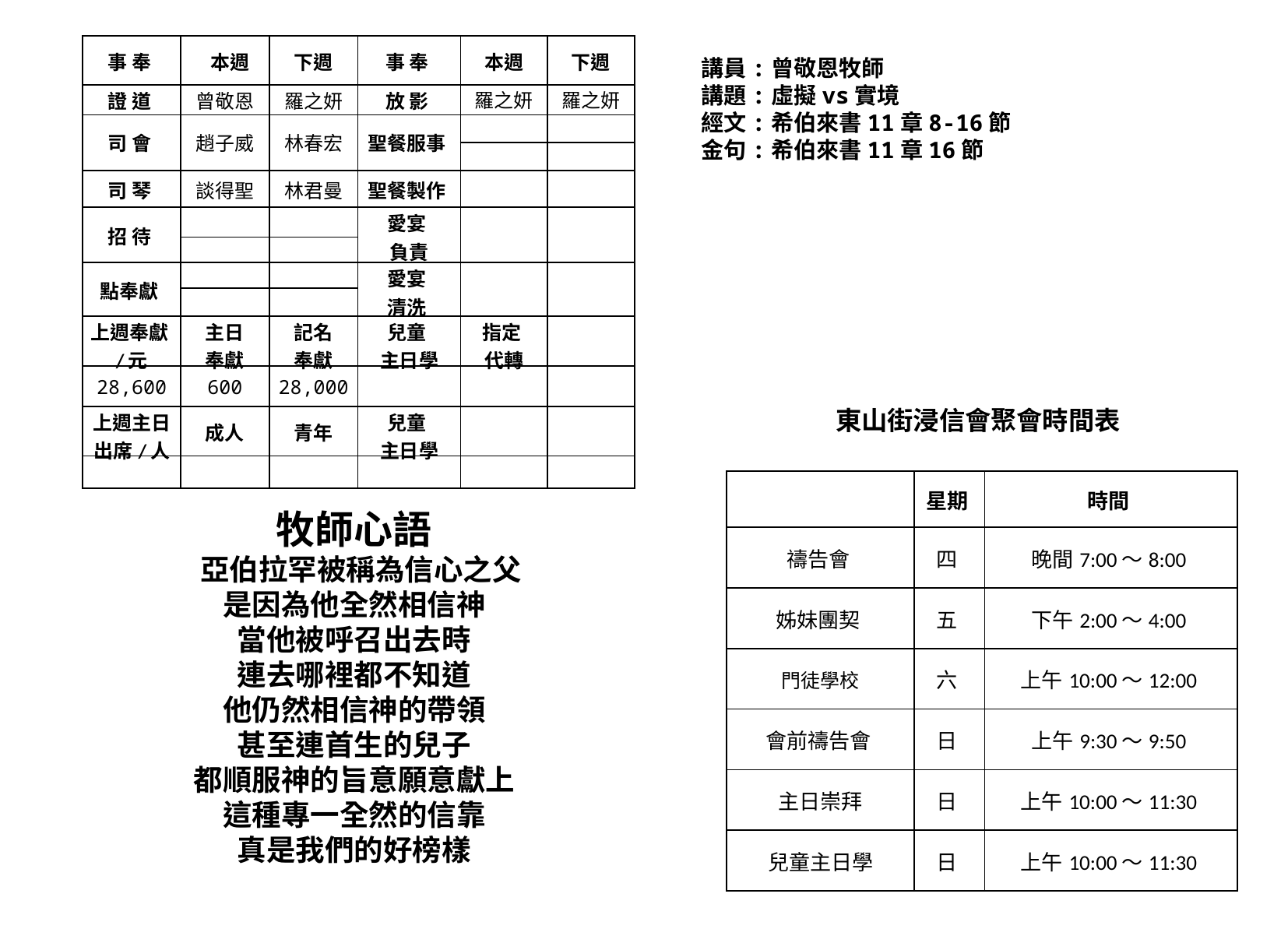

| 事 奉 | 本週 | 下週 | 事 奉 | 本週 | 下週 |
| --- | --- | --- | --- | --- | --- |
| 證 道 | 曾敬恩 | 羅之妍 | 放 影 | 羅之妍 | 羅之妍 |
| 司 會 | 趙子威 | 林春宏 | 聖餐服事 |  |  |
|  |  |  |  |  |  |
| 司 琴 | 談得聖 | 林君曼 | 聖餐製作 |  |  |
| 招 待 |  |  | 愛宴 負責 |  |  |
|  |  |  |  |  |  |
| 點奉獻 |  |  | 愛宴 清洗 |  |  |
|  |  |  |  |  |  |
| 上週奉獻/元 | 主日 奉獻 | 記名 奉獻 | 兒童 主日學 | 指定 代轉 |  |
| 28,600 | 600 | 28,000 |  |  |  |
| 上週主日 出席/人 | 成人 | 青年 | 兒童 主日學 |  |  |
|  |  |  |  |  |  |

講員:曾敬恩牧師
講題:虛擬vs實境
經文:希伯來書11章8-16節
金句:希伯來書11章16節

東山街浸信會聚會時間表
|  | 星期 | 時間 |
| --- | --- | --- |
| 禱告會 | 四 | 晚間7:00～8:00 |
| 姊妹團契 | 五 | 下午2:00～4:00 |
| 門徒學校 | 六 | 上午10:00～12:00 |
| 會前禱告會 | 日 | 上午9:30～9:50 |
| 主日崇拜 | 日 | 上午10:00～11:30 |
| 兒童主日學 | 日 | 上午10:00～11:30 |
牧師心語
 亞伯拉罕被稱為信心之父
是因為他全然相信神
當他被呼召出去時
連去哪裡都不知道
他仍然相信神的帶領
甚至連首生的兒子
都順服神的旨意願意獻上
這種專一全然的信靠
真是我們的好榜樣